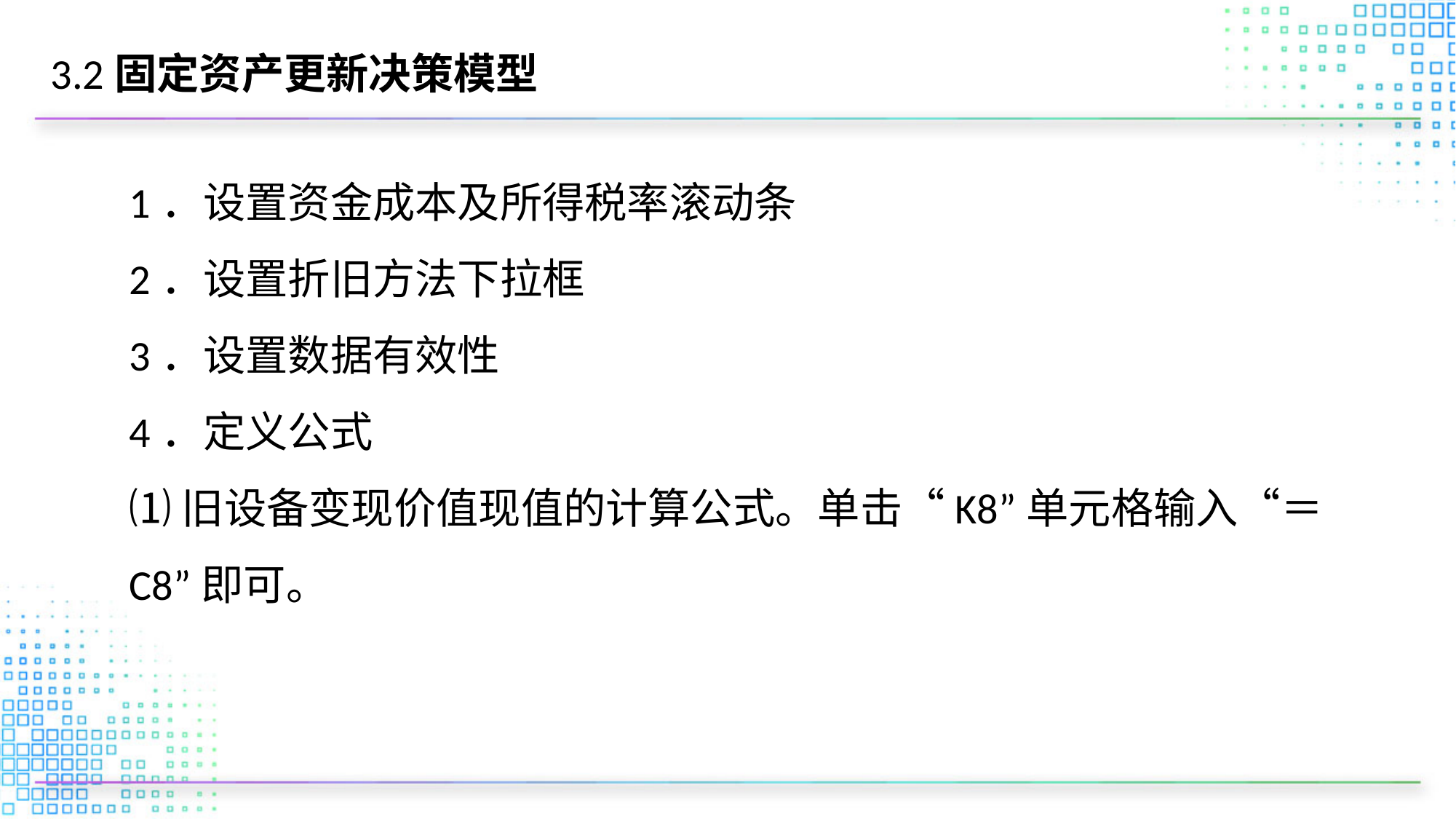

# 3.2固定资产更新决策模型
1．设置资金成本及所得税率滚动条
2．设置折旧方法下拉框
3．设置数据有效性
4．定义公式
⑴旧设备变现价值现值的计算公式。单击“K8”单元格输入“＝C8”即可。